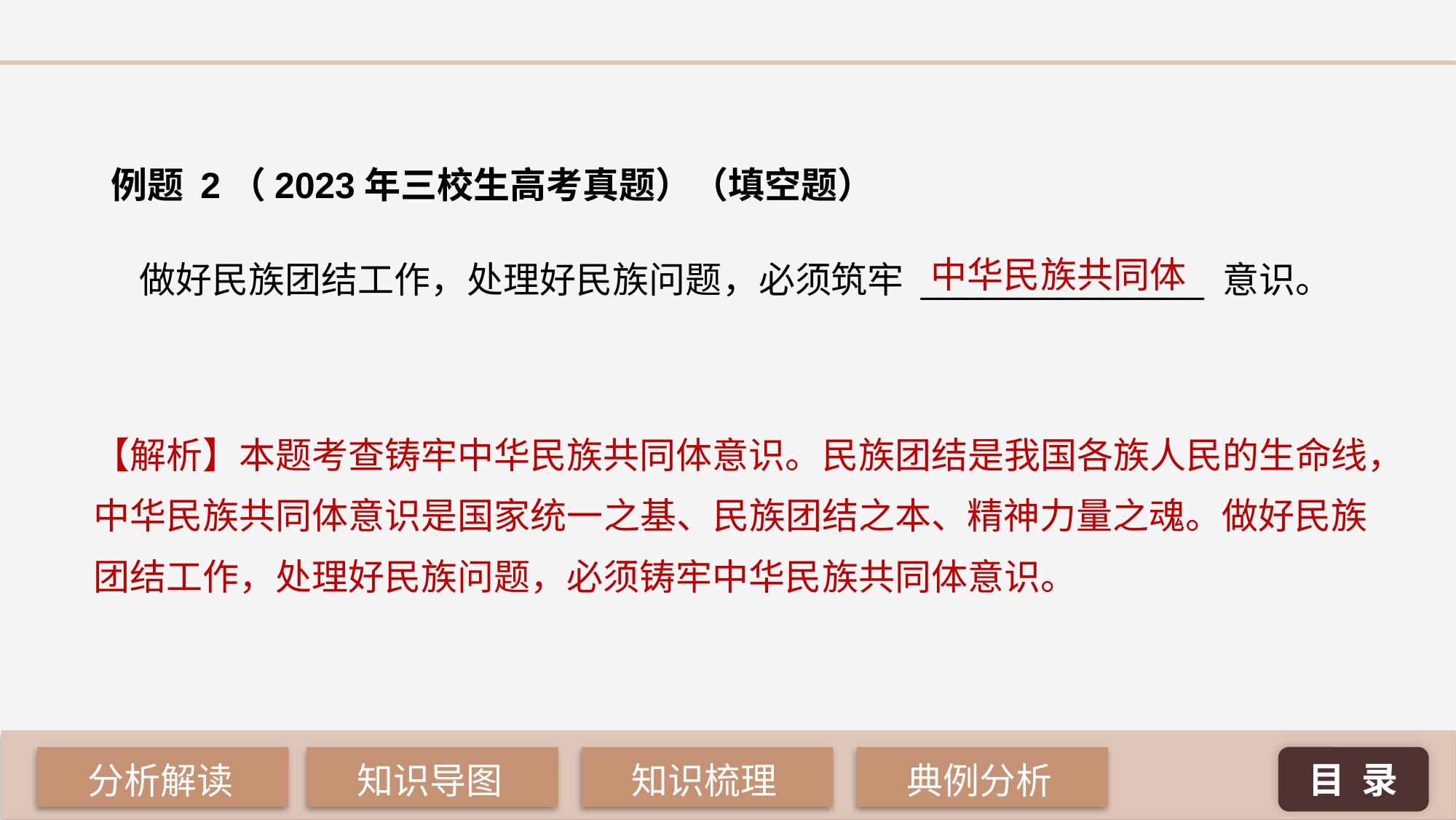

例题 2（2023年三校生高考真题）（填空题）
中华民族共同体
做好民族团结工作，处理好民族问题，必须筑牢 ______________ 意识。
【解析】本题考查铸牢中华民族共同体意识。民族团结是我国各族人民的生命线，中华民族共同体意识是国家统一之基、民族团结之本、精神力量之魂。做好民族团结工作，处理好民族问题，必须铸牢中华民族共同体意识。